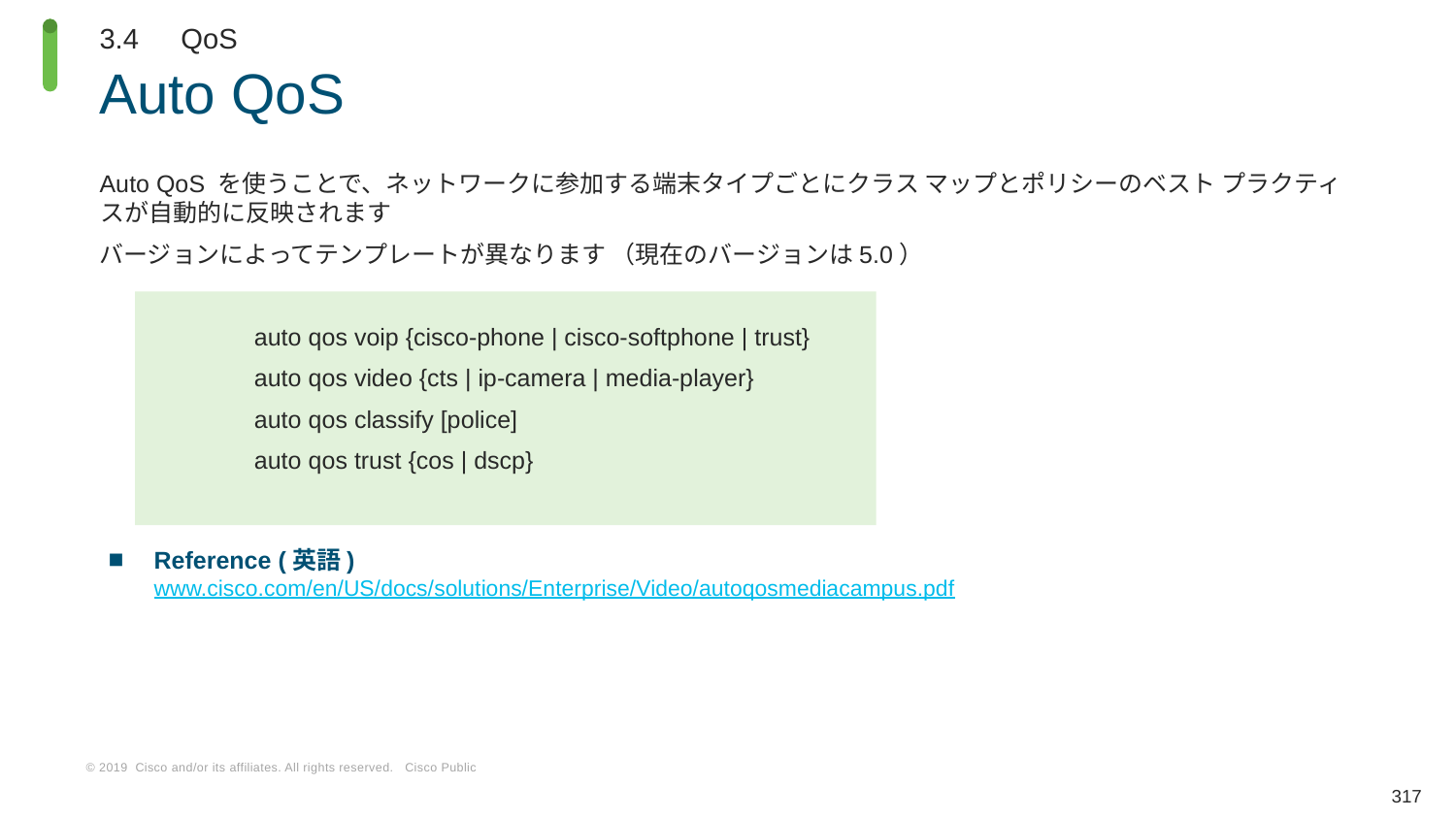

3.4　QoS
# Auto QoS
Auto QoS を使うことで、ネットワークに参加する端末タイプごとにクラス マップとポリシーのベスト プラクティスが自動的に反映されます
バージョンによってテンプレートが異なります （現在のバージョンは5.0）

	auto qos voip {cisco-phone | cisco-softphone | trust}
	auto qos video {cts | ip-camera | media-player}
	auto qos classify [police]
	auto qos trust {cos | dscp}

Reference (英語)
www.cisco.com/en/US/docs/solutions/Enterprise/Video/autoqosmediacampus.pdf

317